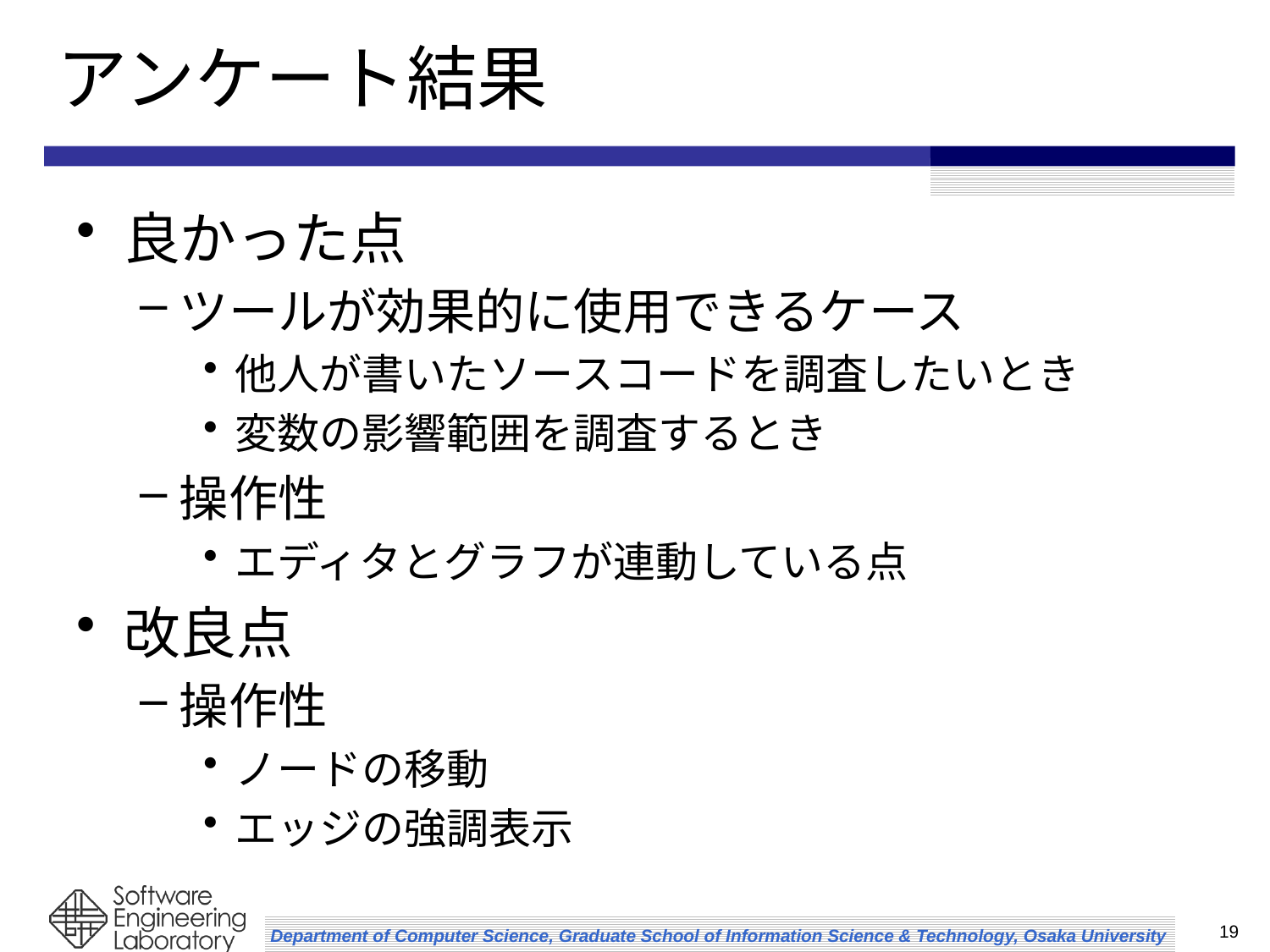

# アンケート結果
良かった点
ツールが効果的に使用できるケース
他人が書いたソースコードを調査したいとき
変数の影響範囲を調査するとき
操作性
エディタとグラフが連動している点
改良点
操作性
ノードの移動
エッジの強調表示
19